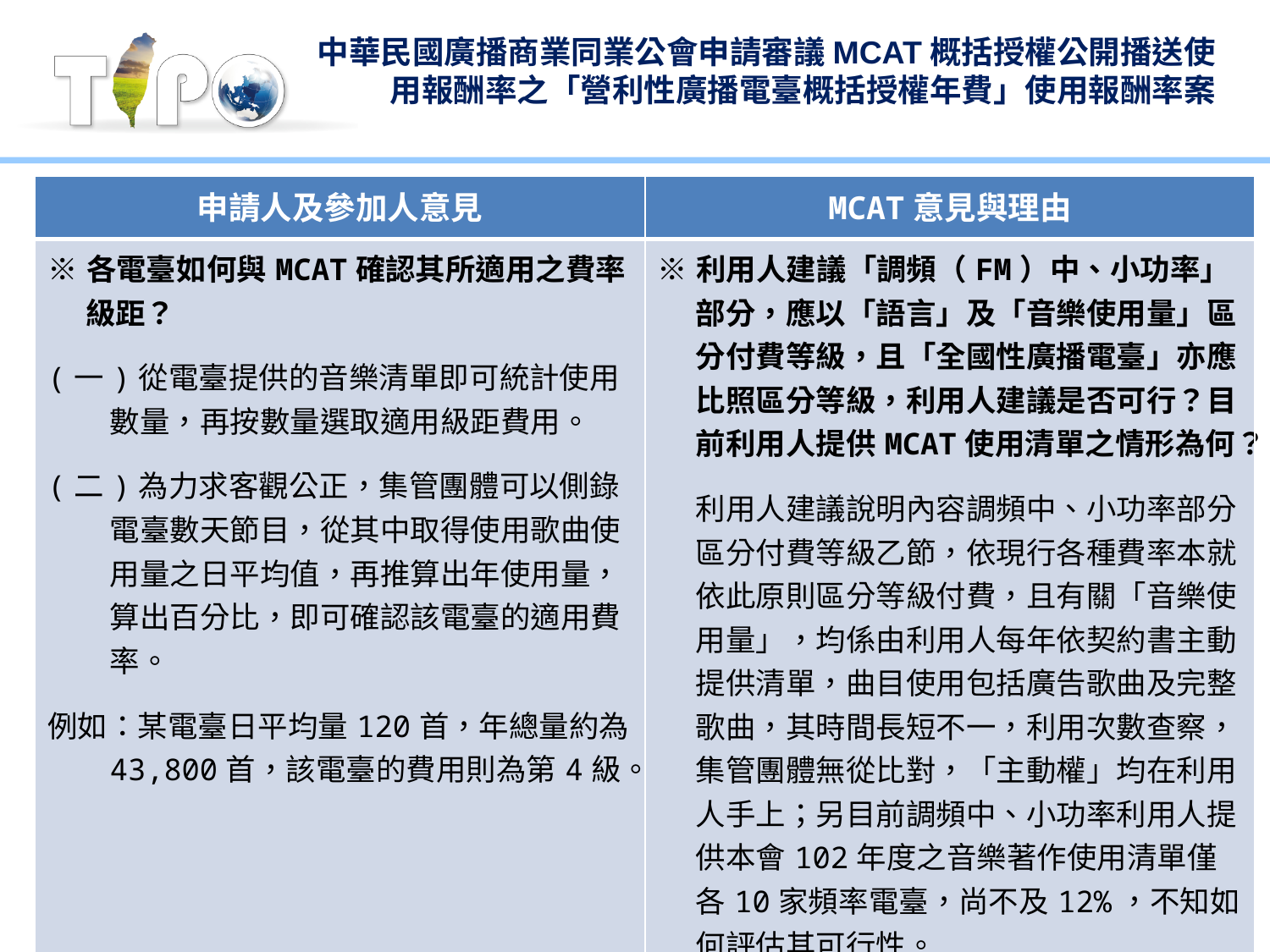

# 中華民國廣播商業同業公會申請審議MCAT概括授權公開播送使用報酬率之「營利性廣播電臺概括授權年費」使用報酬率案
| 申請人及參加人意見 | MCAT意見與理由 |
| --- | --- |
| ※各電臺如何與MCAT確認其所適用之費率級距？ (一)從電臺提供的音樂清單即可統計使用數量，再按數量選取適用級距費用。 (二)為力求客觀公正，集管團體可以側錄電臺數天節目，從其中取得使用歌曲使用量之日平均值，再推算出年使用量，算出百分比，即可確認該電臺的適用費率。 例如：某電臺日平均量120首，年總量約為43,800首，該電臺的費用則為第4級。 | ※利用人建議「調頻（FM）中、小功率」部分，應以「語言」及「音樂使用量」區分付費等級，且「全國性廣播電臺」亦應比照區分等級，利用人建議是否可行？目前利用人提供MCAT使用清單之情形為何？ 利用人建議說明內容調頻中、小功率部分區分付費等級乙節，依現行各種費率本就依此原則區分等級付費，且有關「音樂使用量」，均係由利用人每年依契約書主動提供清單，曲目使用包括廣告歌曲及完整歌曲，其時間長短不一，利用次數查察，集管團體無從比對，「主動權」均在利用人手上；另目前調頻中、小功率利用人提供本會102年度之音樂著作使用清單僅各10家頻率電臺，尚不及12%，不知如何評估其可行性。 |
10